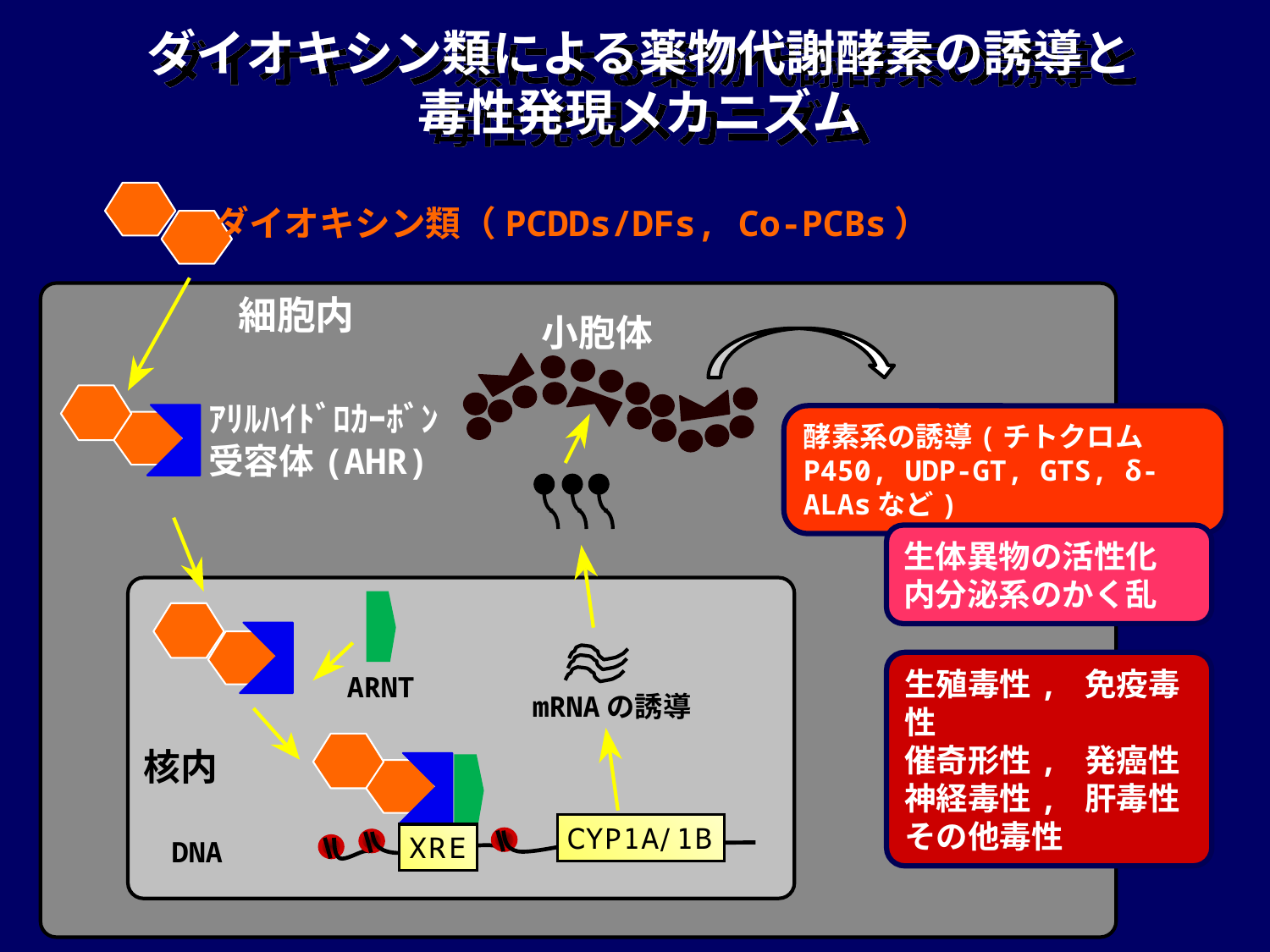

ダイオキシン類による薬物代謝酵素の誘導と
毒性発現メカニズム

ダイオキシン類（PCDDs/DFs, Co-PCBs）

細胞内
小胞体

ｱﾘﾙﾊｲﾄﾞﾛｶｰﾎﾞﾝ
受容体(AHR)
酵素系の誘導(チトクロムP450, UDP-GT, GTS, δ-ALAsなど)

生体異物の活性化
内分泌系のかく乱

生殖毒性, 免疫毒性
催奇形性, 発癌性
神経毒性, 肝毒性
その他毒性
ARNT
mRNAの誘導

核内

CYP1A/1B
XRE

DNA